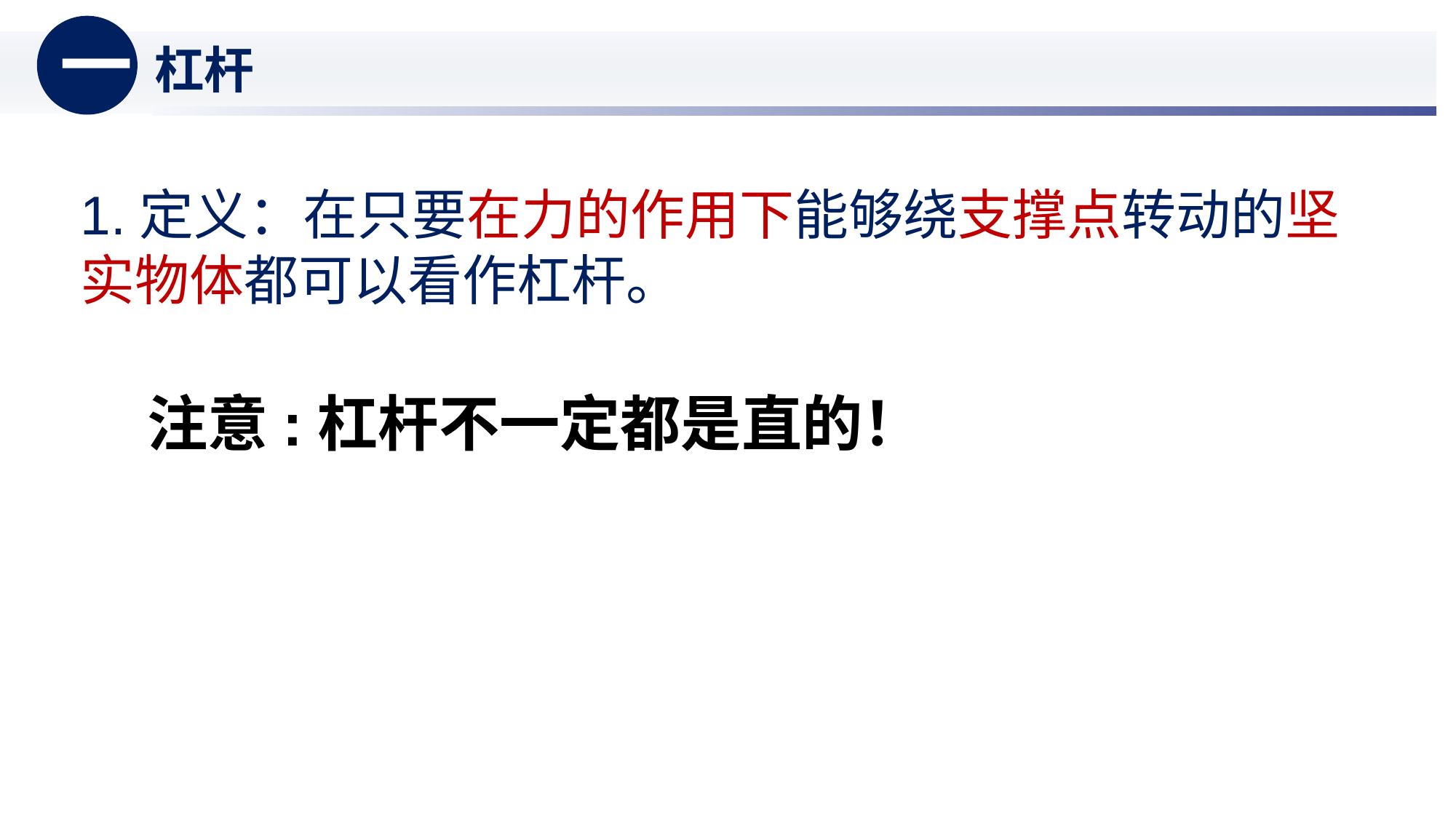

一

杠杆

1.定义：在只要在力的作用下能够绕支撑点转动的坚实物体都可以看作杠杆。
注意:杠杆不一定都是直的！